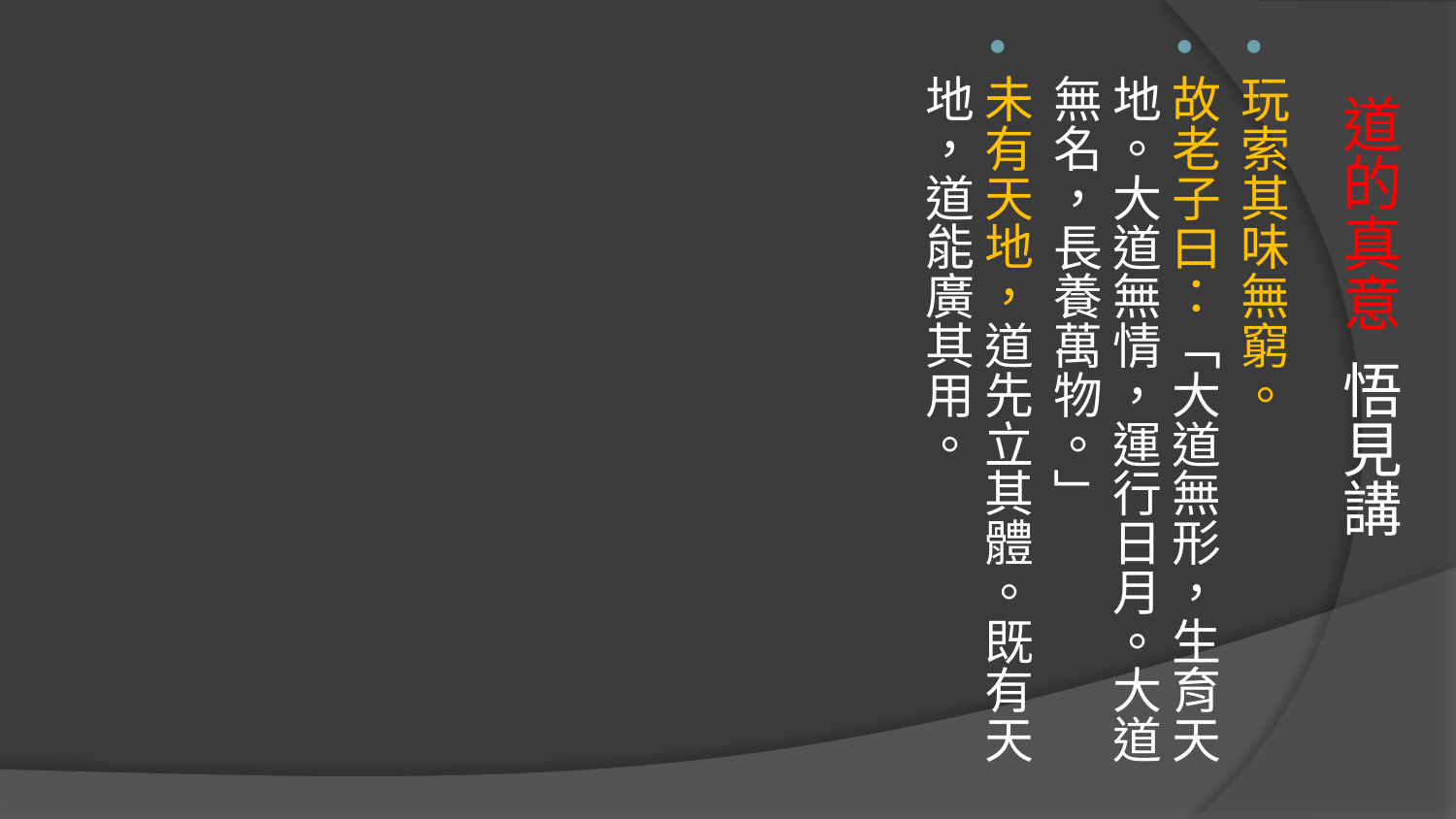

玩索其味無窮。
故老子曰：「大道無形，生育天地。大道無情，運行日月。大道無名，長養萬物。」
未有天地，道先立其體。既有天地，道能廣其用。

# 道的真意  悟見講